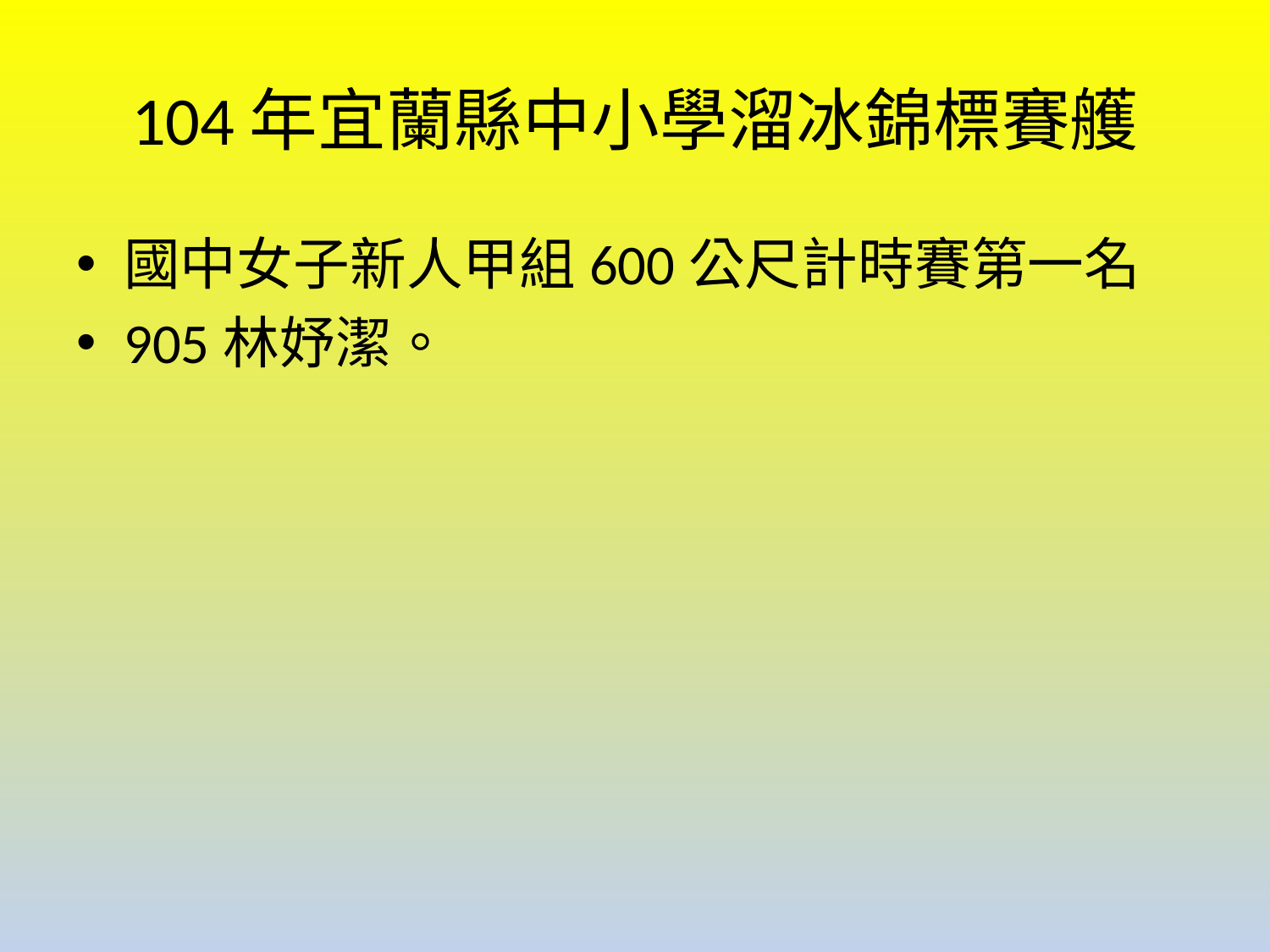

# 104年宜蘭縣中小學溜冰錦標賽艧
國中女子新人甲組600公尺計時賽第一名
905林妤潔。